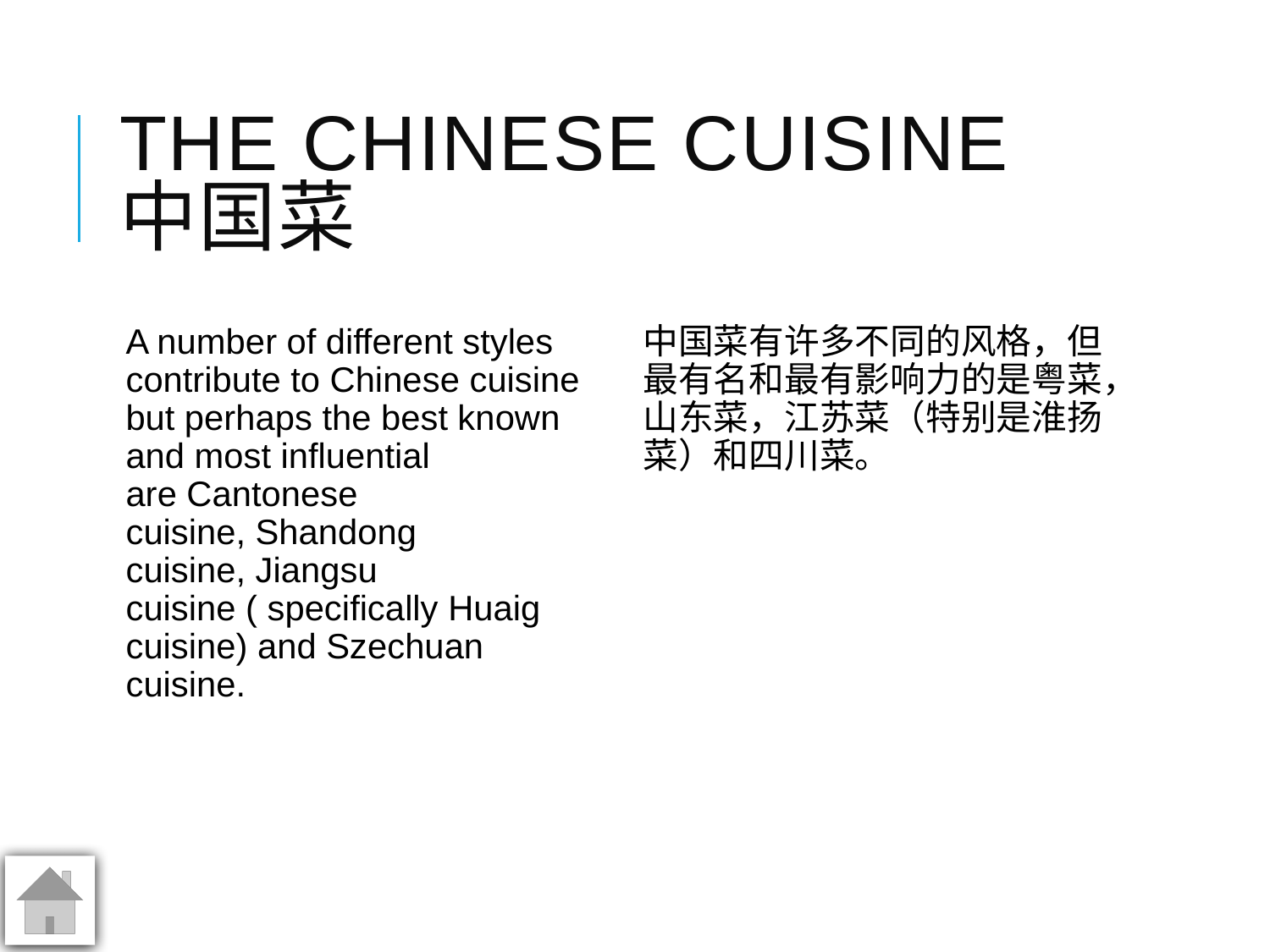

# THE CHINESE CUISINE 中国菜
A number of different styles contribute to Chinese cuisine but perhaps the best known and most influential are Cantonese cuisine, Shandong cuisine, Jiangsu cuisine ( specifically Huaig cuisine) and Szechuan cuisine.

中国菜有许多不同的风格，但最有名和最有影响力的是粤菜，山东菜，江苏菜（特别是淮扬菜）和四川菜。